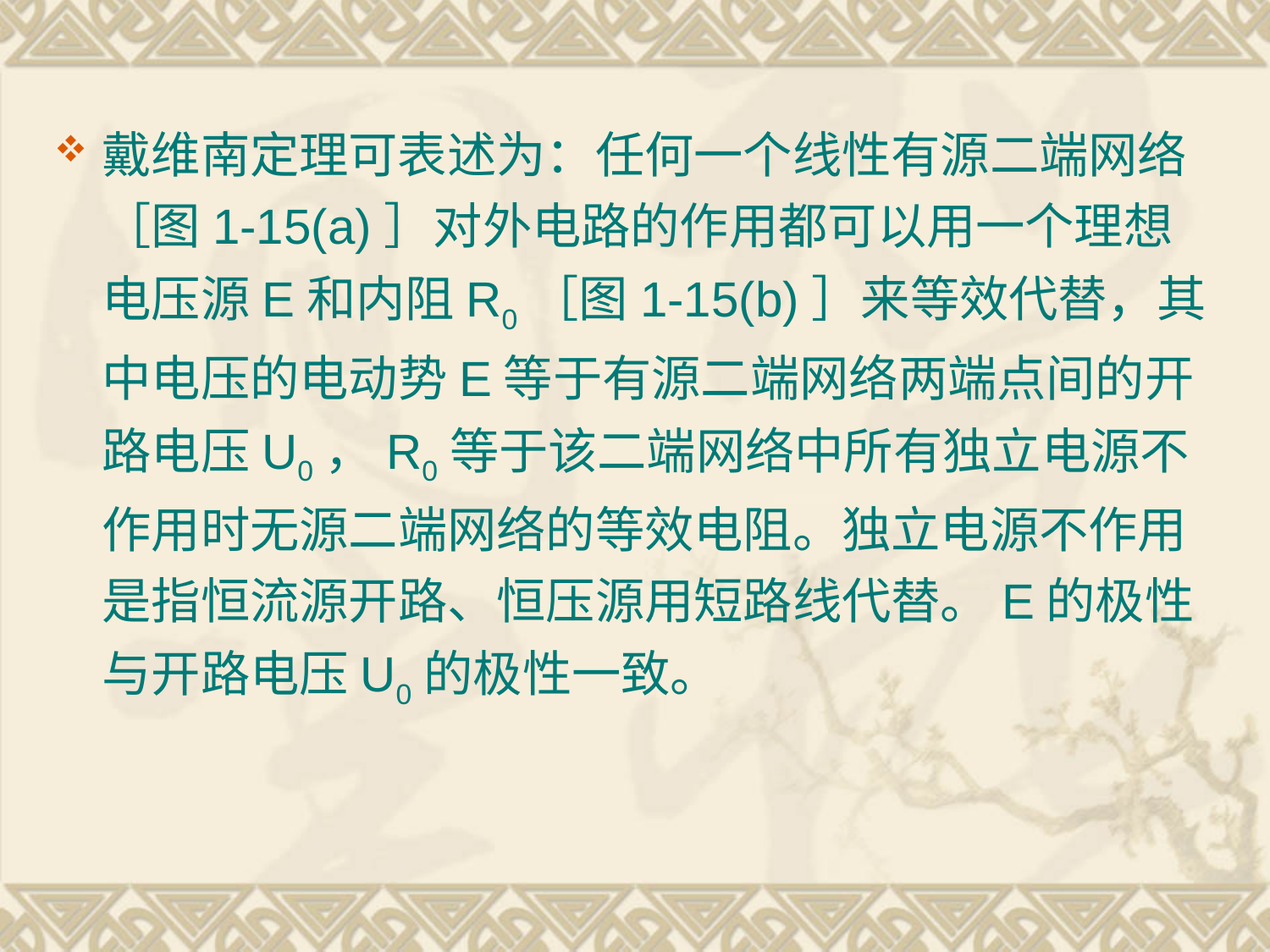

戴维南定理可表述为：任何一个线性有源二端网络［图1-15(a)］对外电路的作用都可以用一个理想电压源E和内阻R0［图1-15(b)］来等效代替，其中电压的电动势E等于有源二端网络两端点间的开路电压U0，R0等于该二端网络中所有独立电源不作用时无源二端网络的等效电阻。独立电源不作用是指恒流源开路、恒压源用短路线代替。E的极性与开路电压U0的极性一致。